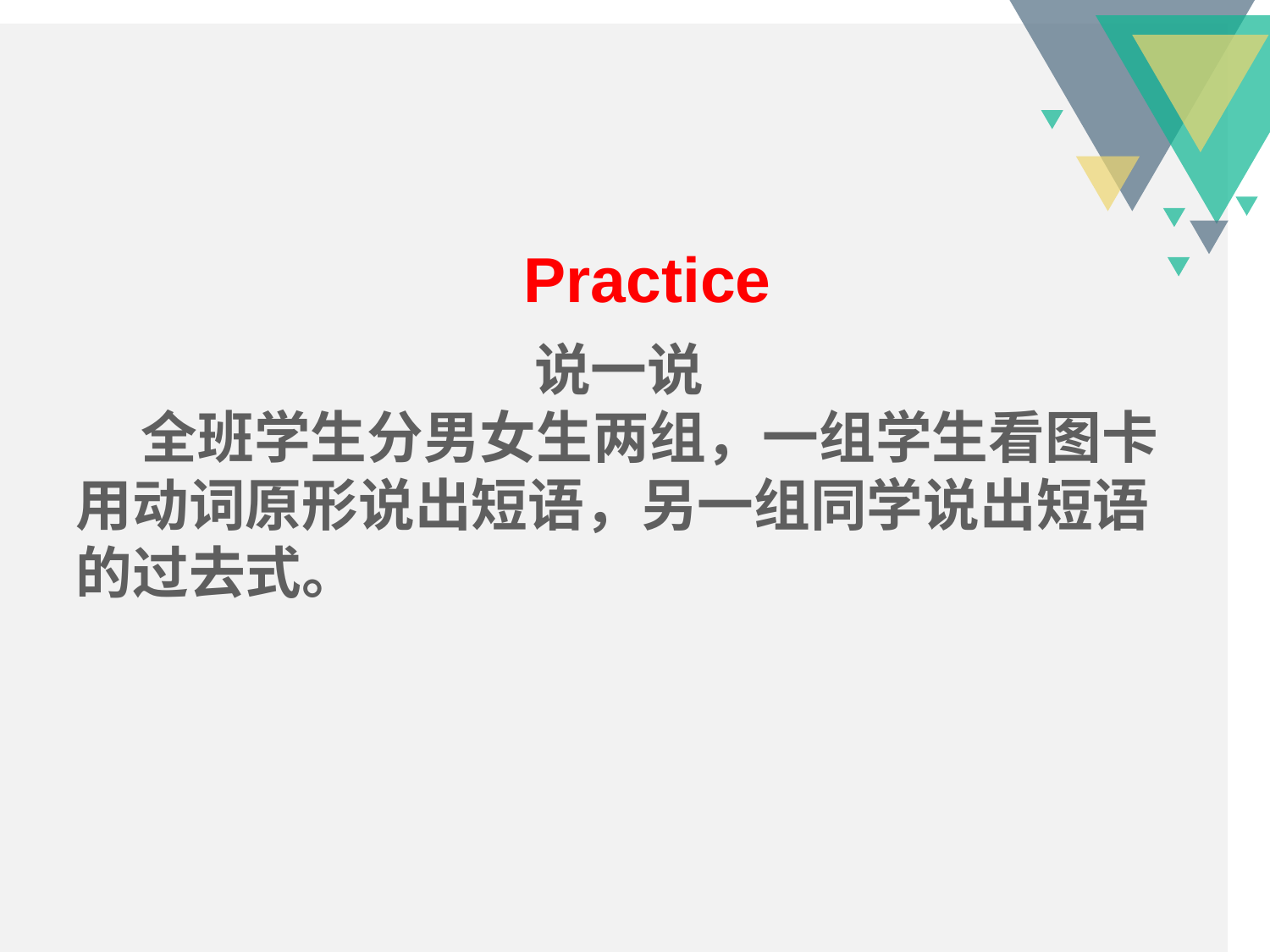

Practice
说一说
    全班学生分男女生两组，一组学生看图卡用动词原形说出短语，另一组同学说出短语的过去式。